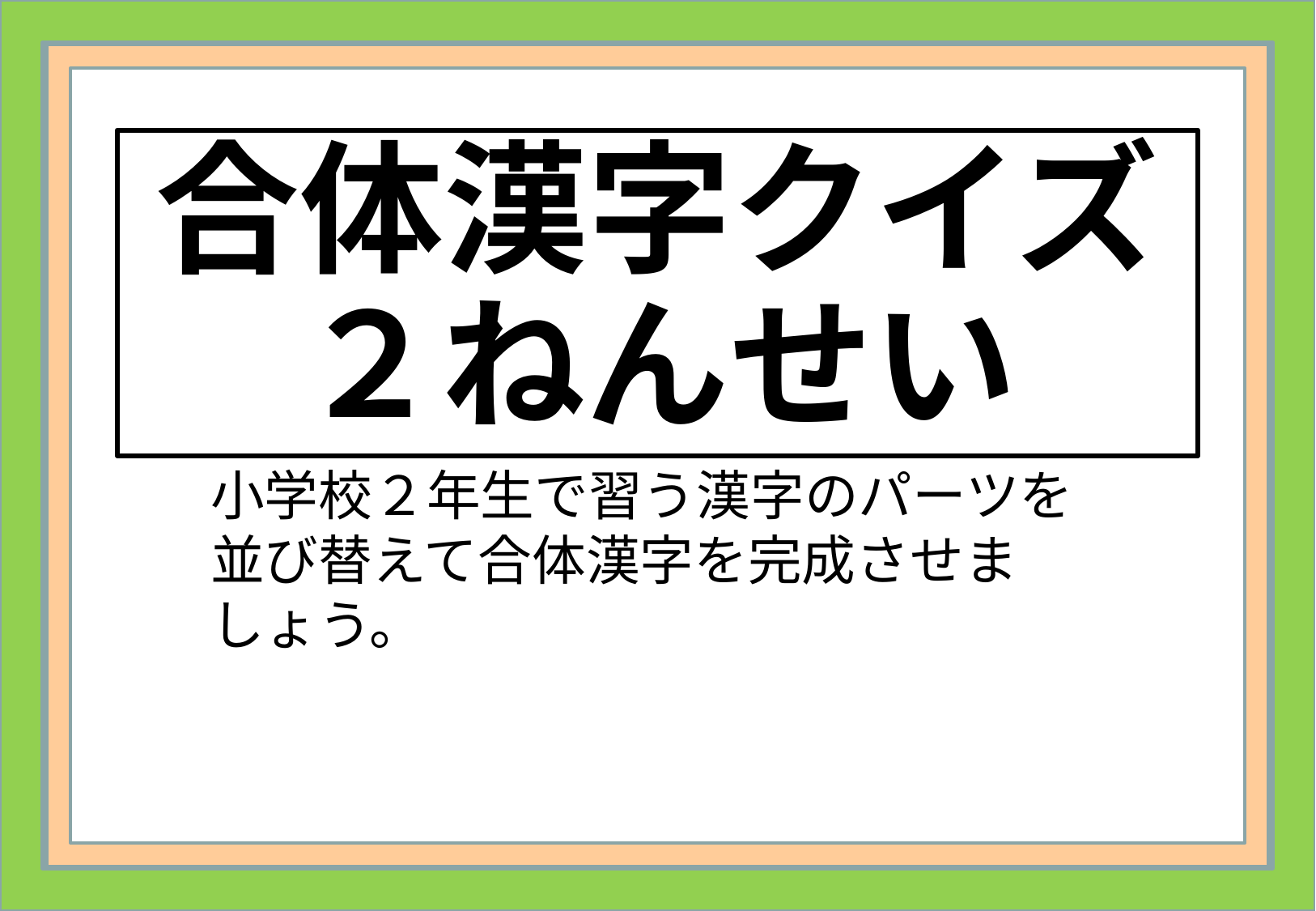

# 合体漢字クイズ ２ねんせい
小学校２年生で習う漢字のパーツを並び替えて合体漢字を完成させましょう。